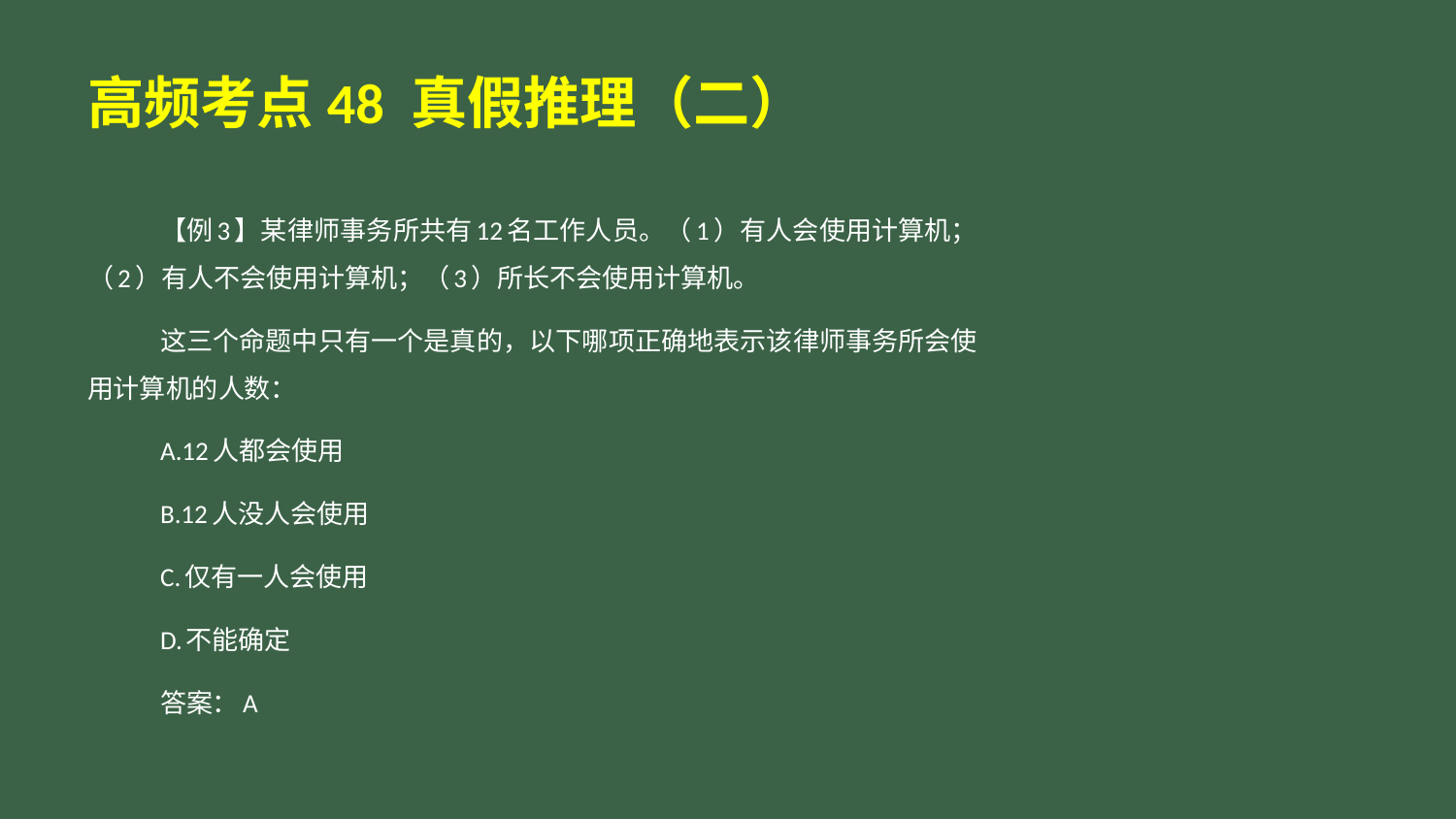

# 高频考点48 真假推理（二）
【例3】某律师事务所共有12名工作人员。（1）有人会使用计算机；（2）有人不会使用计算机；（3）所长不会使用计算机。
这三个命题中只有一个是真的，以下哪项正确地表示该律师事务所会使用计算机的人数：
A.12人都会使用
B.12人没人会使用
C.仅有一人会使用
D.不能确定
答案：A